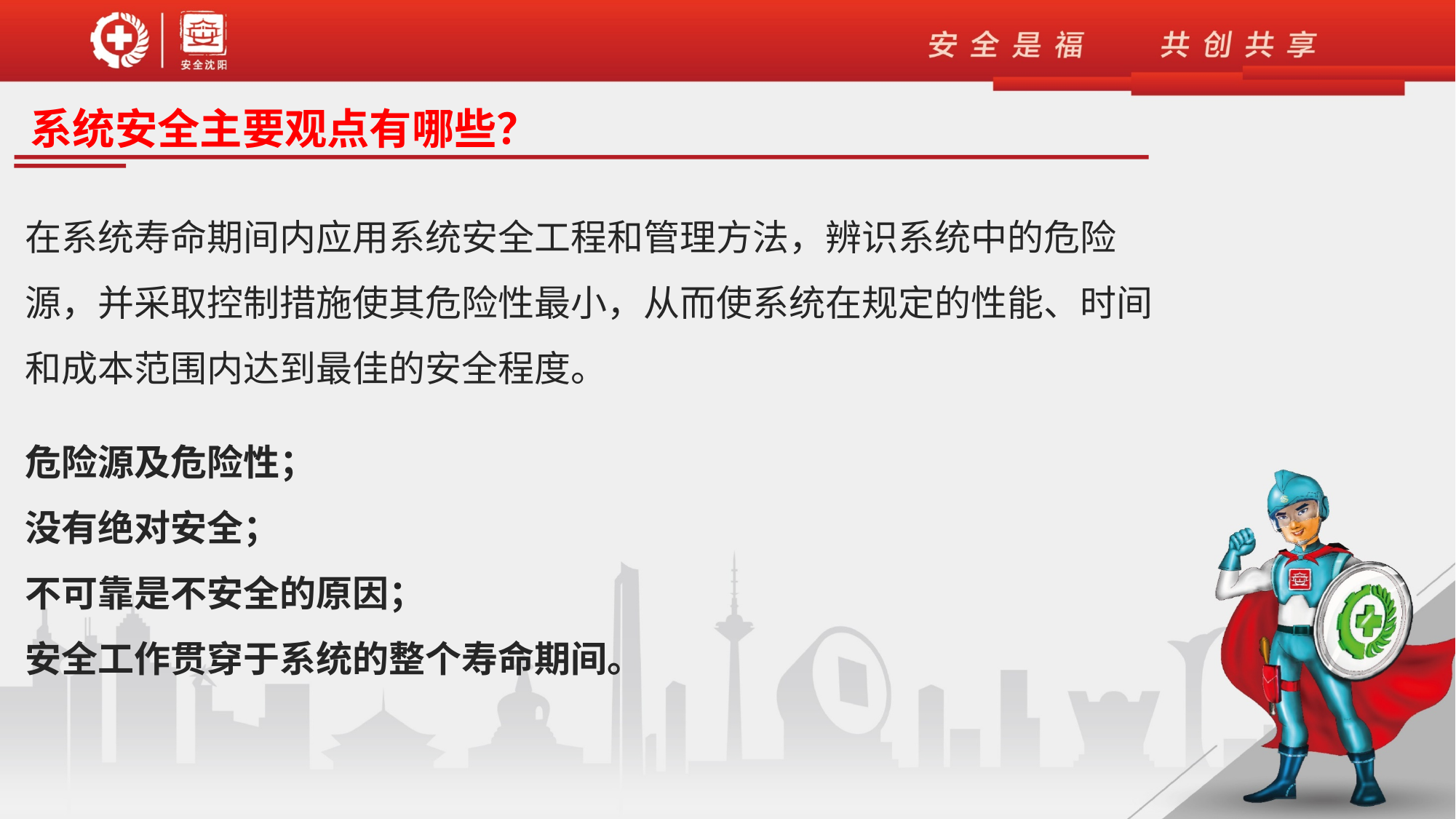

系统安全主要观点有哪些？

在系统寿命期间内应用系统安全工程和管理方法，辨识系统中的危险源，并采取控制措施使其危险性最小，从而使系统在规定的性能、时间和成本范围内达到最佳的安全程度。
危险源及危险性；
没有绝对安全；
不可靠是不安全的原因；
安全工作贯穿于系统的整个寿命期间。